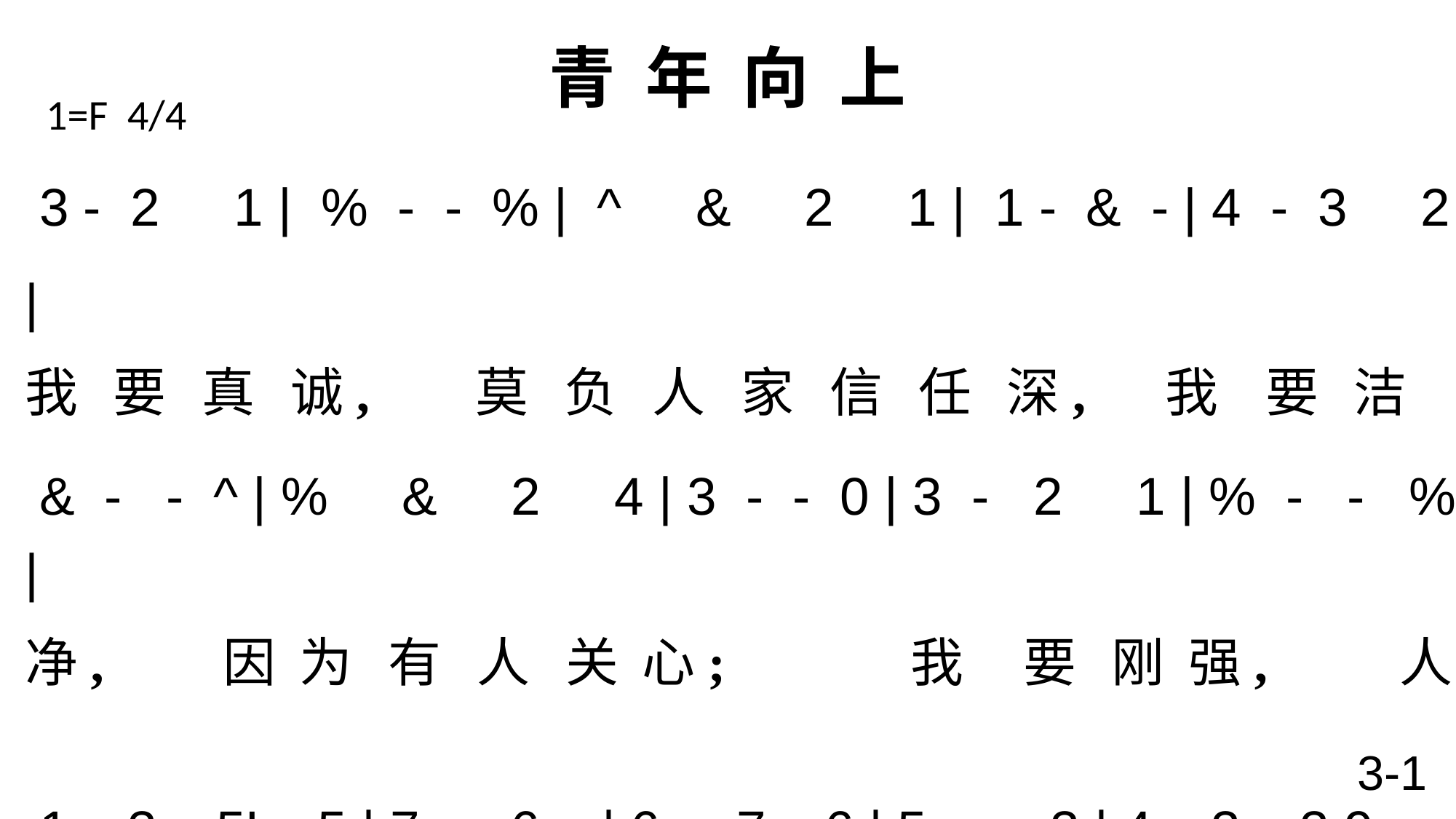

# 青  年  向  上
1=F  4/4
 3 -  2     1 |  %  -  -  % |  ^     &     2     1 |  1 -  &  - | 4  -  3     2 |
我   要   真   诚,       莫   负   人   家   信   任   深,     我    要   洁
 &  -   -  ^ | %     &     2     4 | 3  -  -  0 | 3  -   2     1 | %  -   -   % |
净,        因  为   有   人   关  心;             我     要   刚  强,         人
 1    3    5L   5 | 7  -   6  - | 6  -  7    6 | 5  -  -  3 | 4    3    3 9  w |
间  痛  苦  才  能     当;     我    要  胆  壮,       奋  斗  才  能   得
 5  -  -  0 | 6  -   7     6 | 5  -  -  3 | 4     3    3 9  w | 1   -   -   0  \
胜,             我     要   胆  壮,       奋  斗   才  能   得  胜。
3-1